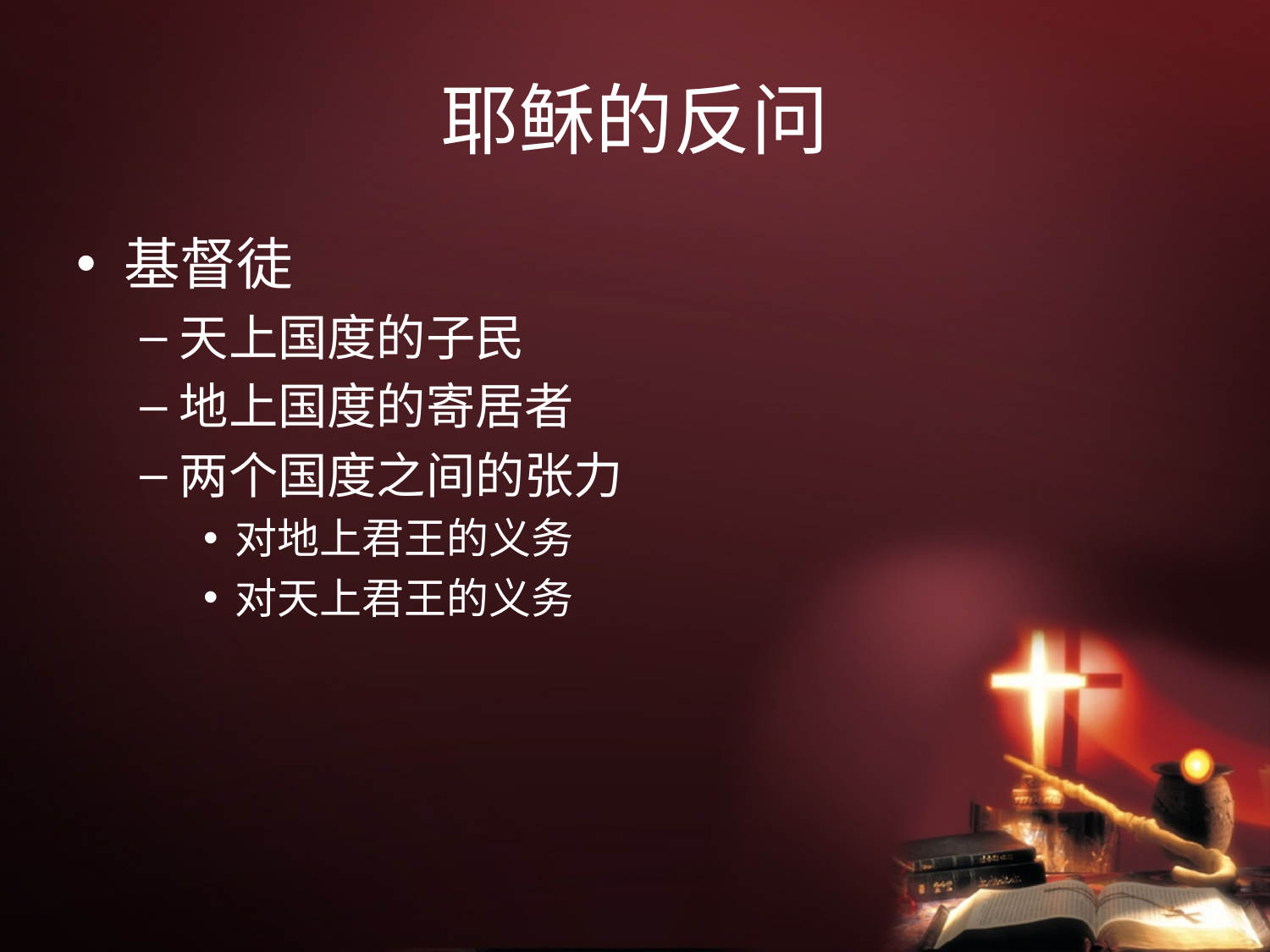

# 耶稣的反问
基督徒
天上国度的子民
地上国度的寄居者
两个国度之间的张力
对地上君王的义务
对天上君王的义务